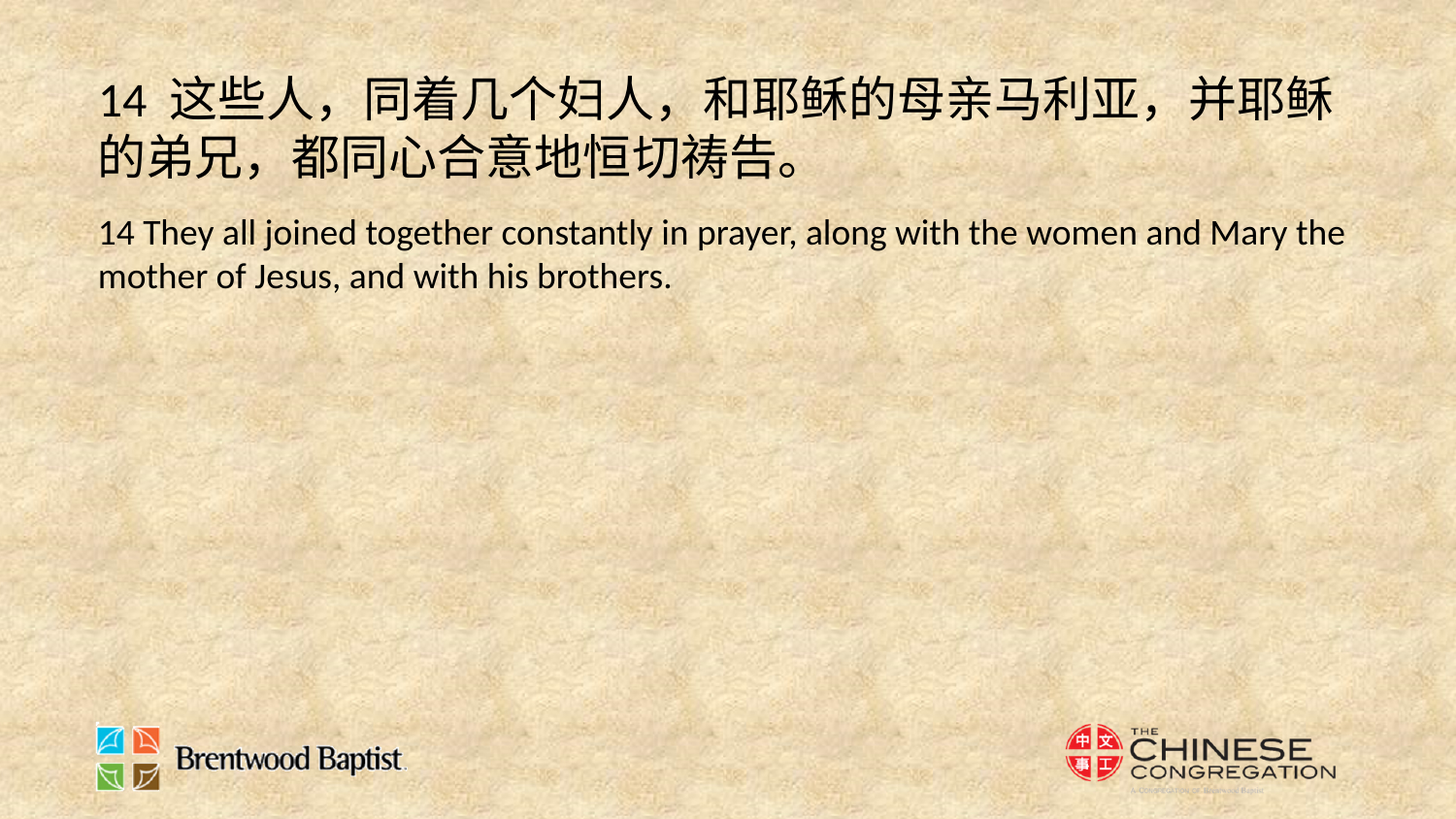

14 这些人，同着几个妇人，和耶稣的母亲马利亚，并耶稣的弟兄，都同心合意地恒切祷告。

14 They all joined together constantly in prayer, along with the women and Mary the mother of Jesus, and with his brothers.